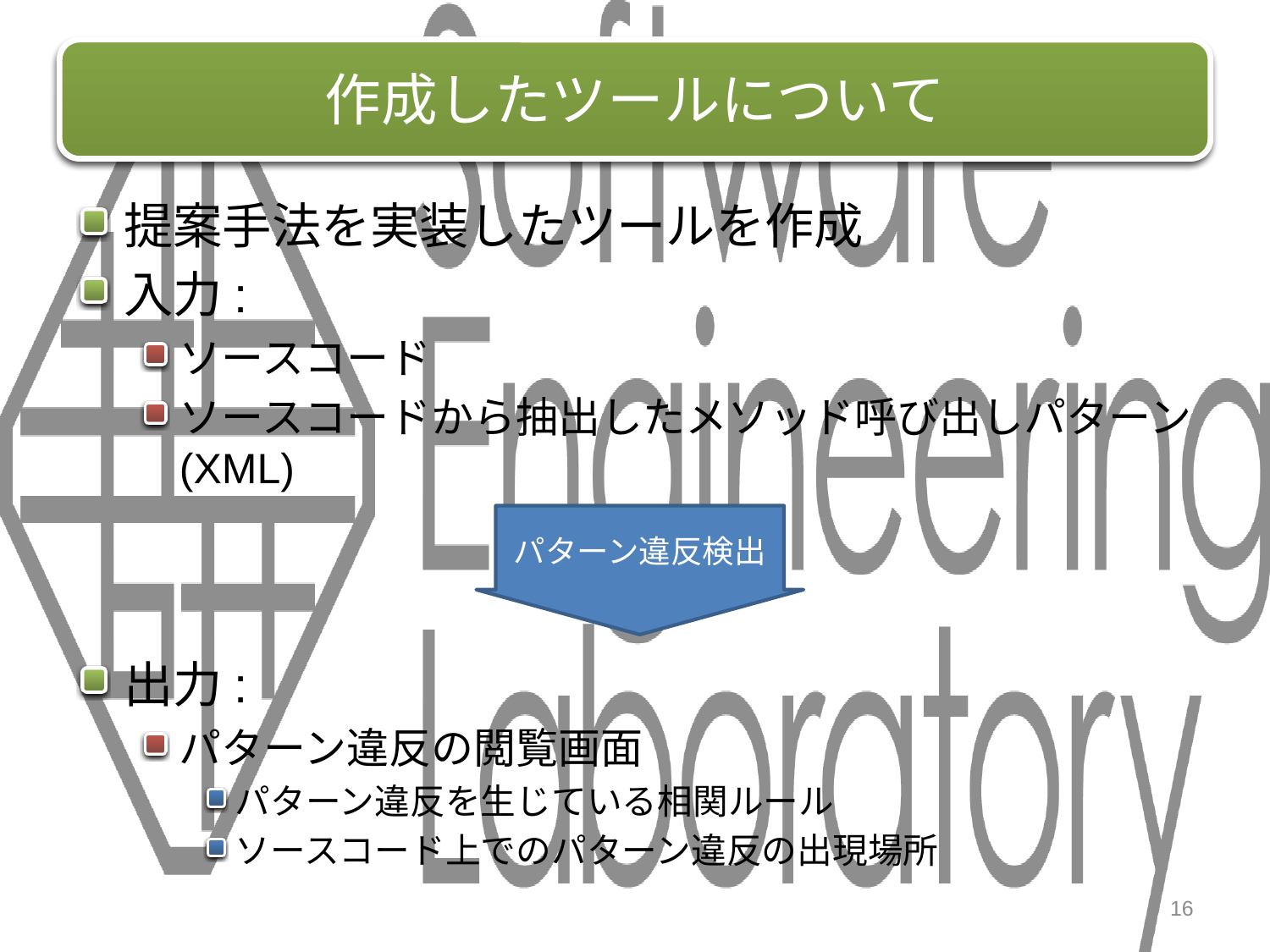

# 作成したツールについて
提案手法を実装したツールを作成
入力:
ソースコード
ソースコードから抽出したメソッド呼び出しパターン(XML)

出力:
パターン違反の閲覧画面
パターン違反を生じている相関ルール
ソースコード上でのパターン違反の出現場所

パターン違反検出
16